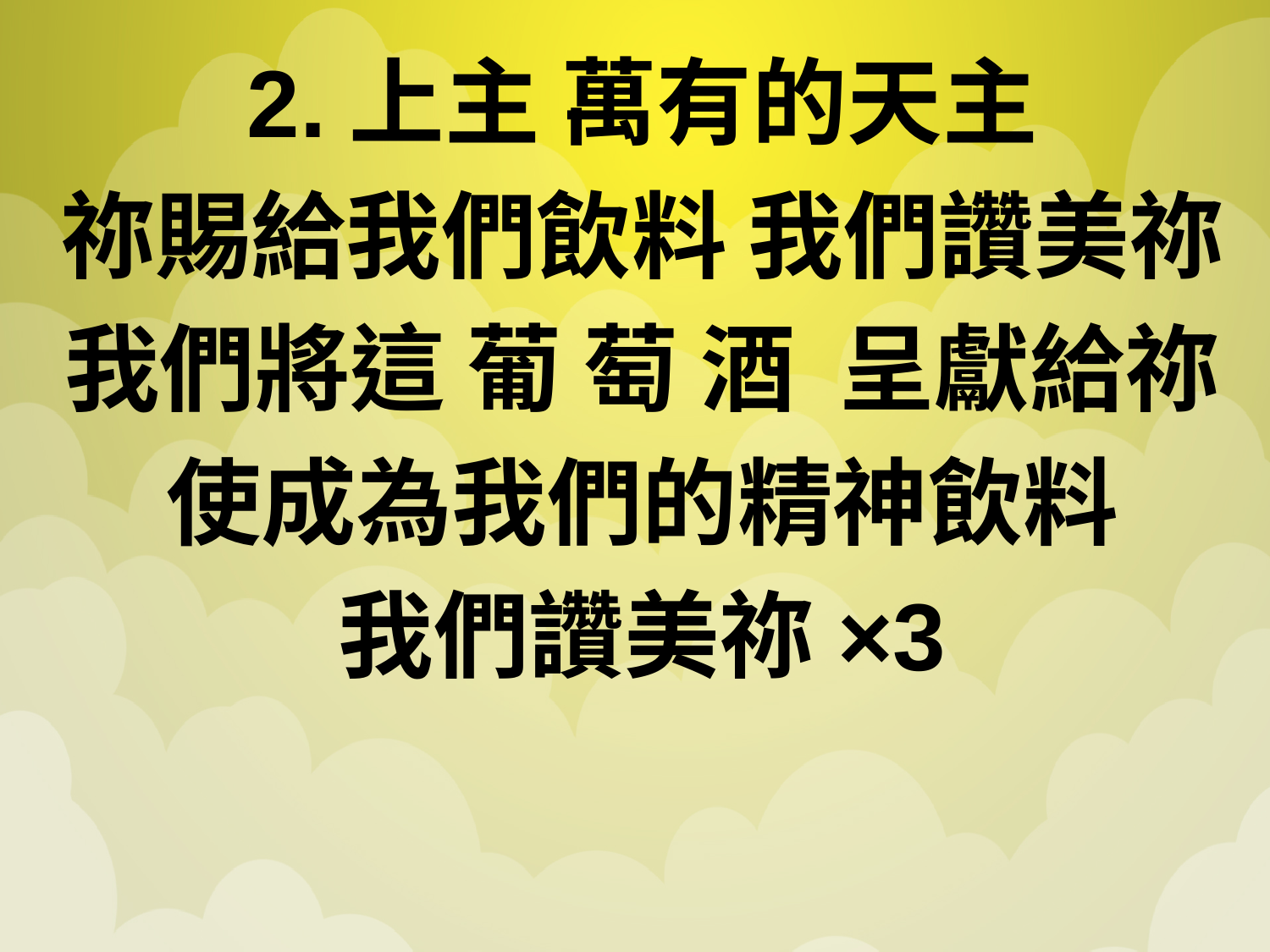

2.上主 萬有的天主
祢賜給我們飲料 我們讚美祢
我們將這 葡 萄 酒  呈獻給祢
使成為我們的精神飲料
我們讚美祢×3